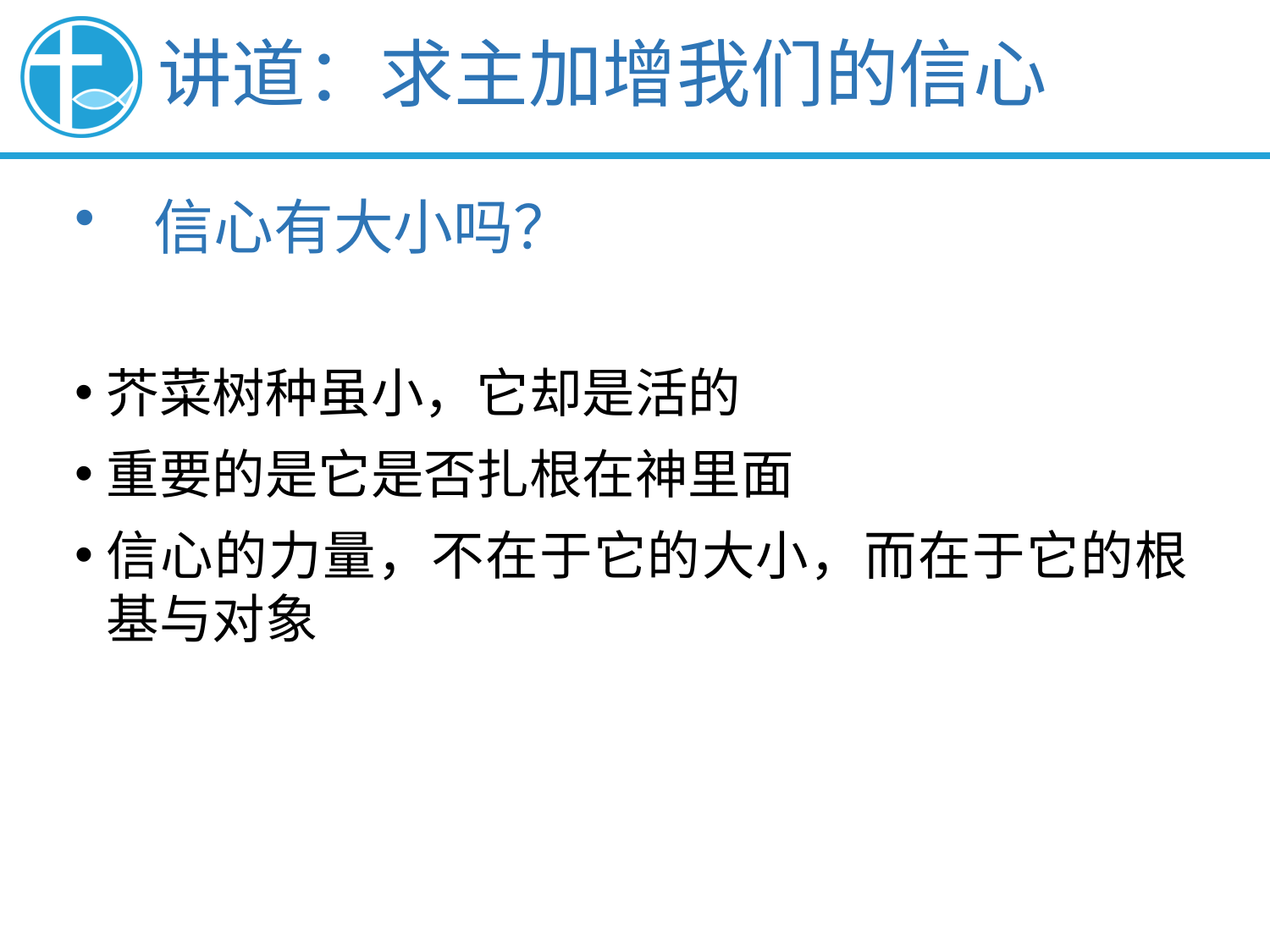

讲道：求主加增我们的信心
信心有大小吗？

芥菜树种虽小，它却是活的
重要的是它是否扎根在神里面
信心的力量，不在于它的大小，而在于它的根基与对象